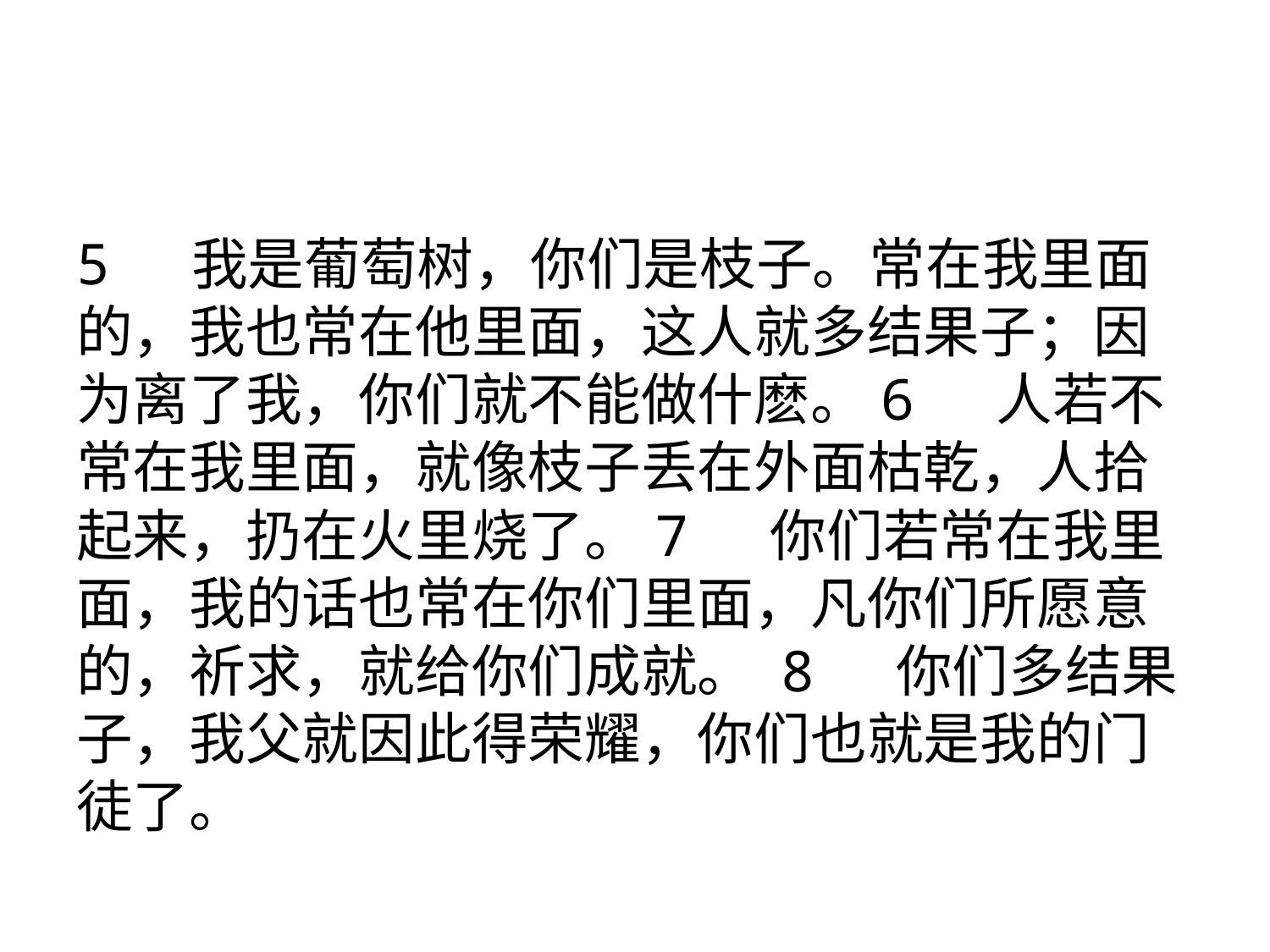

#
5  我是葡萄树，你们是枝子。常在我里面的，我也常在他里面，这人就多结果子；因为离了我，你们就不能做什麽。6  人若不常在我里面，就像枝子丢在外面枯乾，人拾起来，扔在火里烧了。7  你们若常在我里面，我的话也常在你们里面，凡你们所愿意的，祈求，就给你们成就。 8  你们多结果子，我父就因此得荣耀，你们也就是我的门徒了。